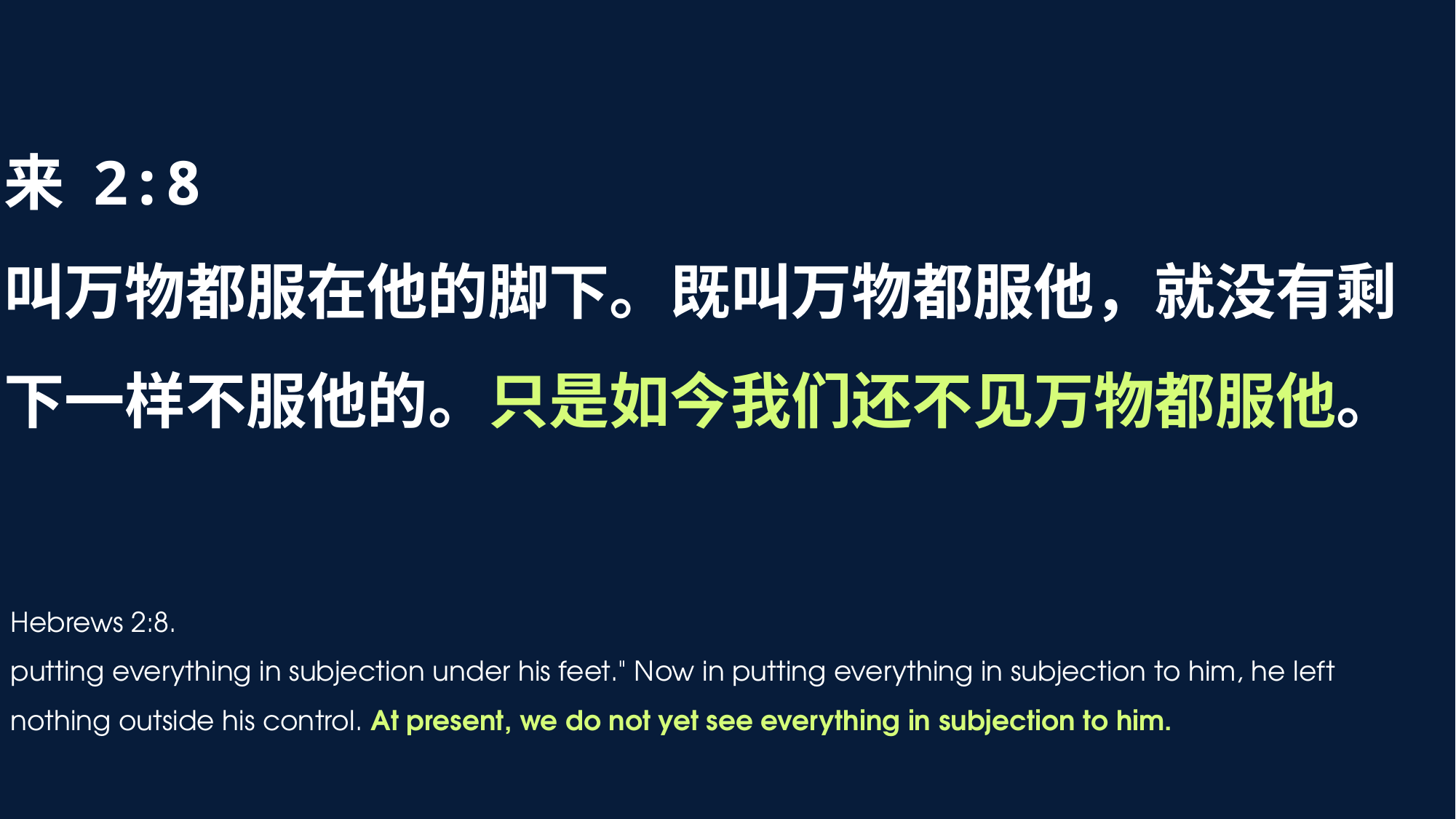

来 2:8
叫万物都服在他的脚下。既叫万物都服他，就没有剩下一样不服他的。只是如今我们还不见万物都服他。

Hebrews 2:8.
putting everything in subjection under his feet." Now in putting everything in subjection to him, he left nothing outside his control. At present, we do not yet see everything in subjection to him.